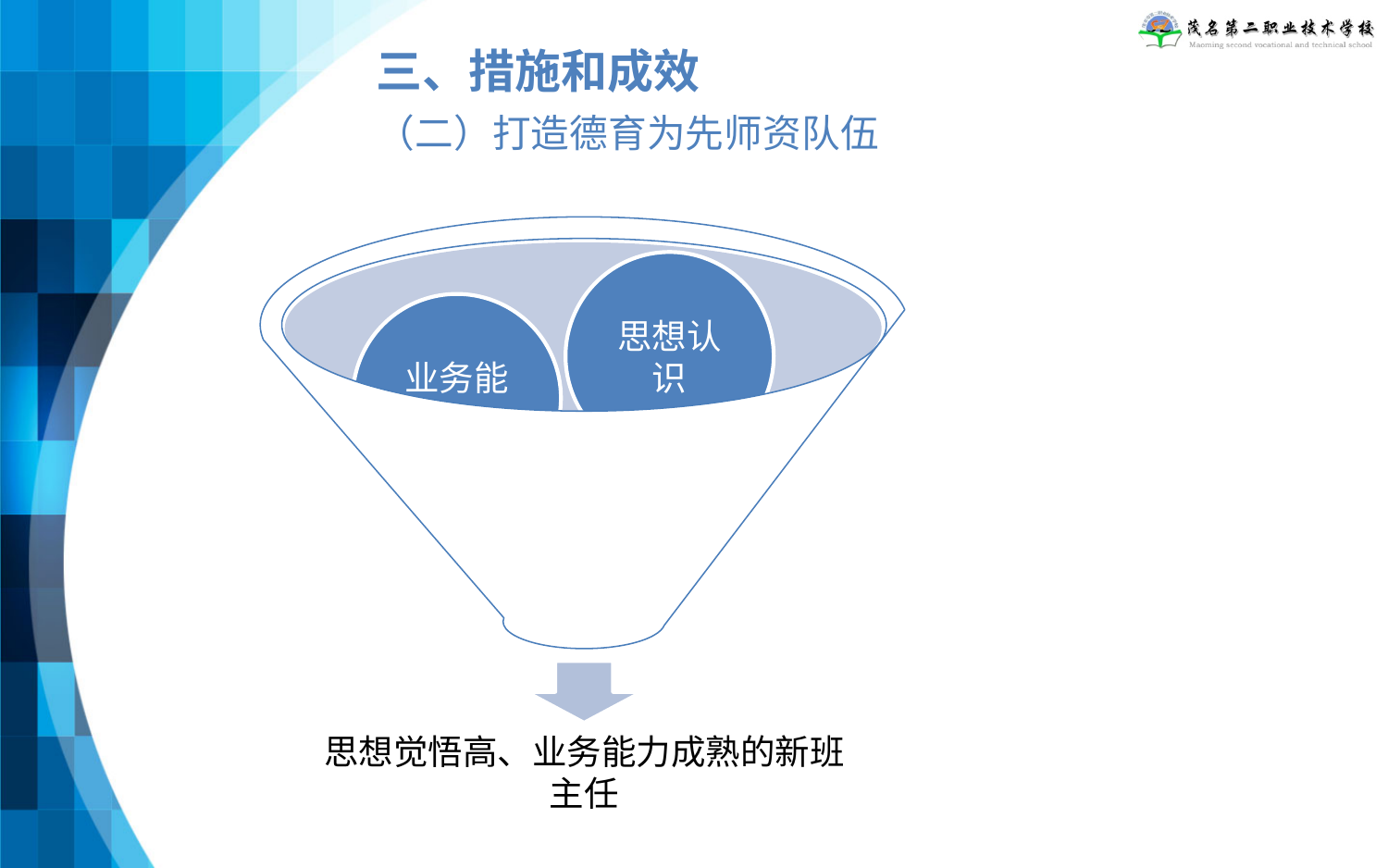

三、措施和成效
（二）打造德育为先师资队伍
思想认识
业务能力
示范引领
思想觉悟高、业务能力成熟的新班主任